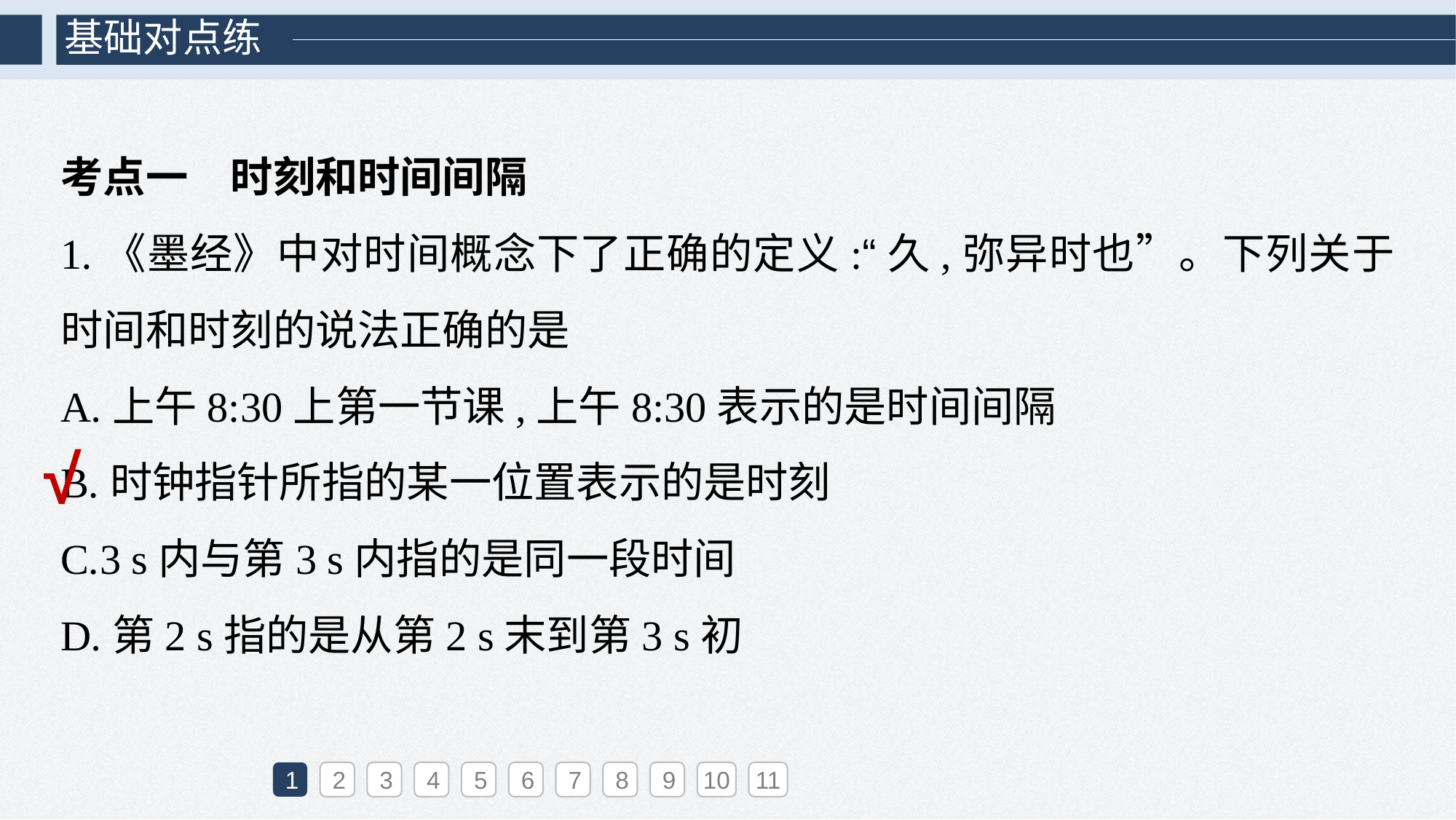

基础对点练

考点一　时刻和时间间隔
1.《墨经》中对时间概念下了正确的定义:“久,弥异时也”。下列关于时间和时刻的说法正确的是
A.上午8:30上第一节课,上午8:30表示的是时间间隔
B.时钟指针所指的某一位置表示的是时刻
C.3 s内与第3 s内指的是同一段时间
D.第2 s指的是从第2 s末到第3 s初
√
1
2
3
4
5
6
7
8
9
10
11